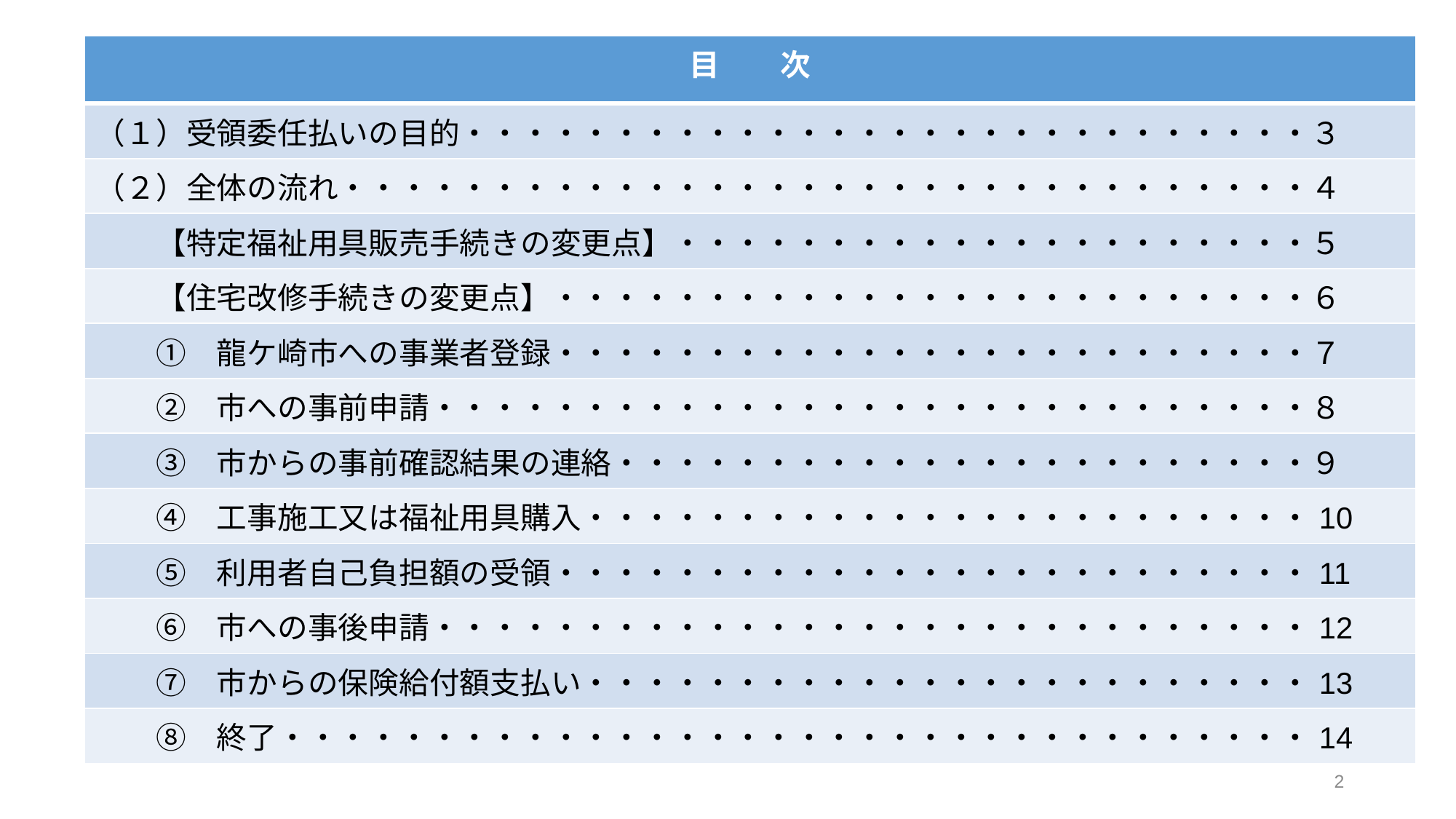

| 目　　次 |
| --- |
| （１）受領委任払いの目的・・・・・・・・・・・・・・・・・・・・・・・・・・・・３ |
| （２）全体の流れ・・・・・・・・・・・・・・・・・・・・・・・・・・・・・・・・４ |
| 【特定福祉用具販売手続きの変更点】・・・・・・・・・・・・・・・・・・・・・５ |
| 【住宅改修手続きの変更点】・・・・・・・・・・・・・・・・・・・・・・・・・６ |
| ①　龍ケ崎市への事業者登録・・・・・・・・・・・・・・・・・・・・・・・・・７ |
| ②　市への事前申請・・・・・・・・・・・・・・・・・・・・・・・・・・・・・８ |
| ③　市からの事前確認結果の連絡・・・・・・・・・・・・・・・・・・・・・・・９ |
| ④　工事施工又は福祉用具購入・・・・・・・・・・・・・・・・・・・・・・・・10 |
| ⑤　利用者自己負担額の受領・・・・・・・・・・・・・・・・・・・・・・・・・11 |
| ⑥　市への事後申請・・・・・・・・・・・・・・・・・・・・・・・・・・・・・12 |
| ⑦　市からの保険給付額支払い・・・・・・・・・・・・・・・・・・・・・・・・13 |
| ⑧　終了・・・・・・・・・・・・・・・・・・・・・・・・・・・・・・・・・・14 |
2